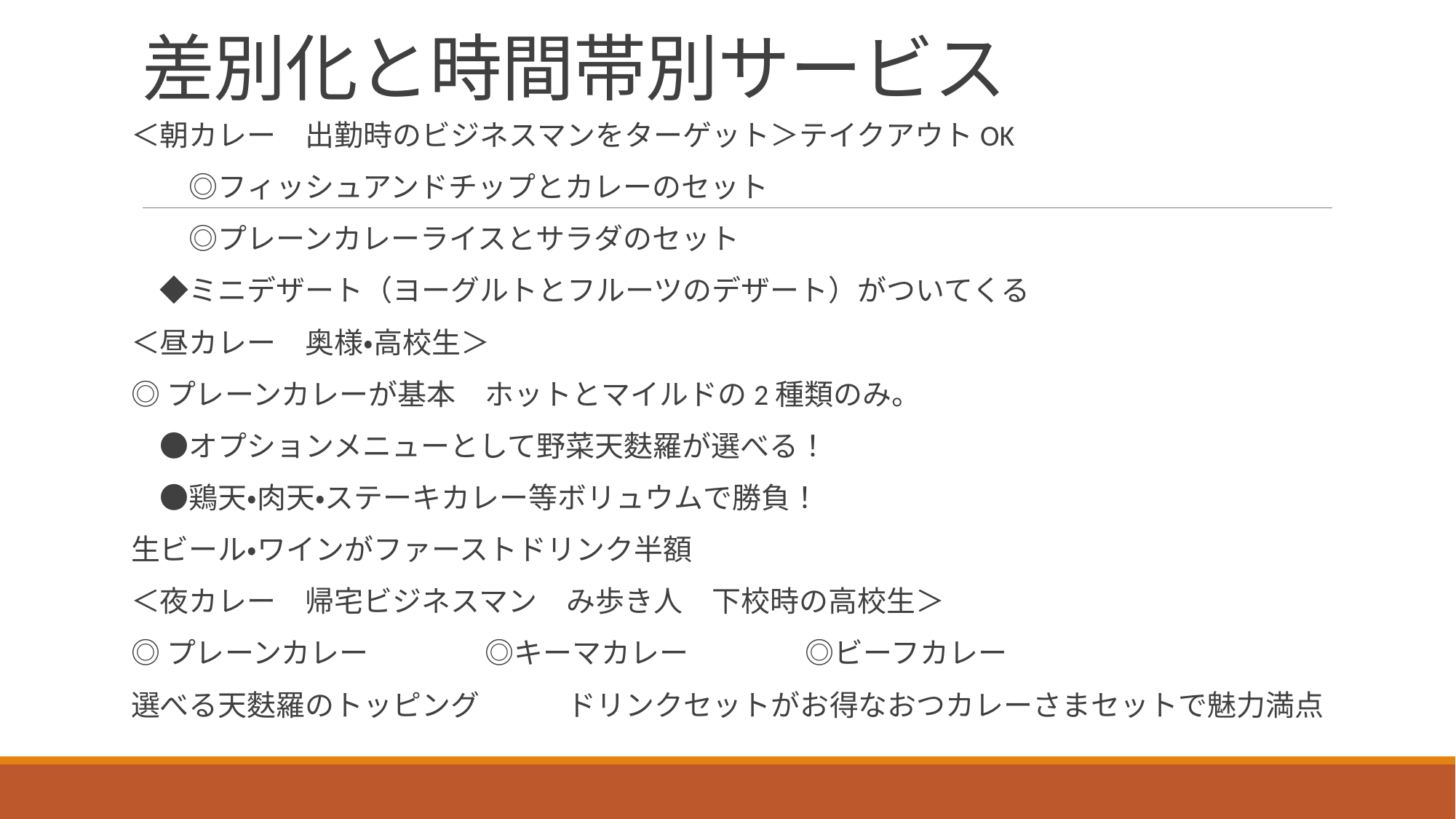

# 差別化と時間帯別サービス
＜朝カレー　出勤時のビジネスマンをターゲット＞テイクアウトOK
　　◎フィッシュアンドチップとカレーのセット
　　◎プレーンカレーライスとサラダのセット
　◆ミニデザート（ヨーグルトとフルーツのデザート）がついてくる
＜昼カレー　奥様・高校生＞
◎プレーンカレーが基本　ホットとマイルドの2種類のみ。
　●オプションメニューとして野菜天麩羅が選べる！
　●鶏天・肉天・ステーキカレー等ボリュウムで勝負！
生ビール・ワインがファーストドリンク半額
＜夜カレー　帰宅ビジネスマン　み歩き人　下校時の高校生＞
◎プレーンカレー　　　　◎キーマカレー　　　　◎ビーフカレー
選べる天麩羅のトッピング　　　ドリンクセットがお得なおつカレーさまセットで魅力満点